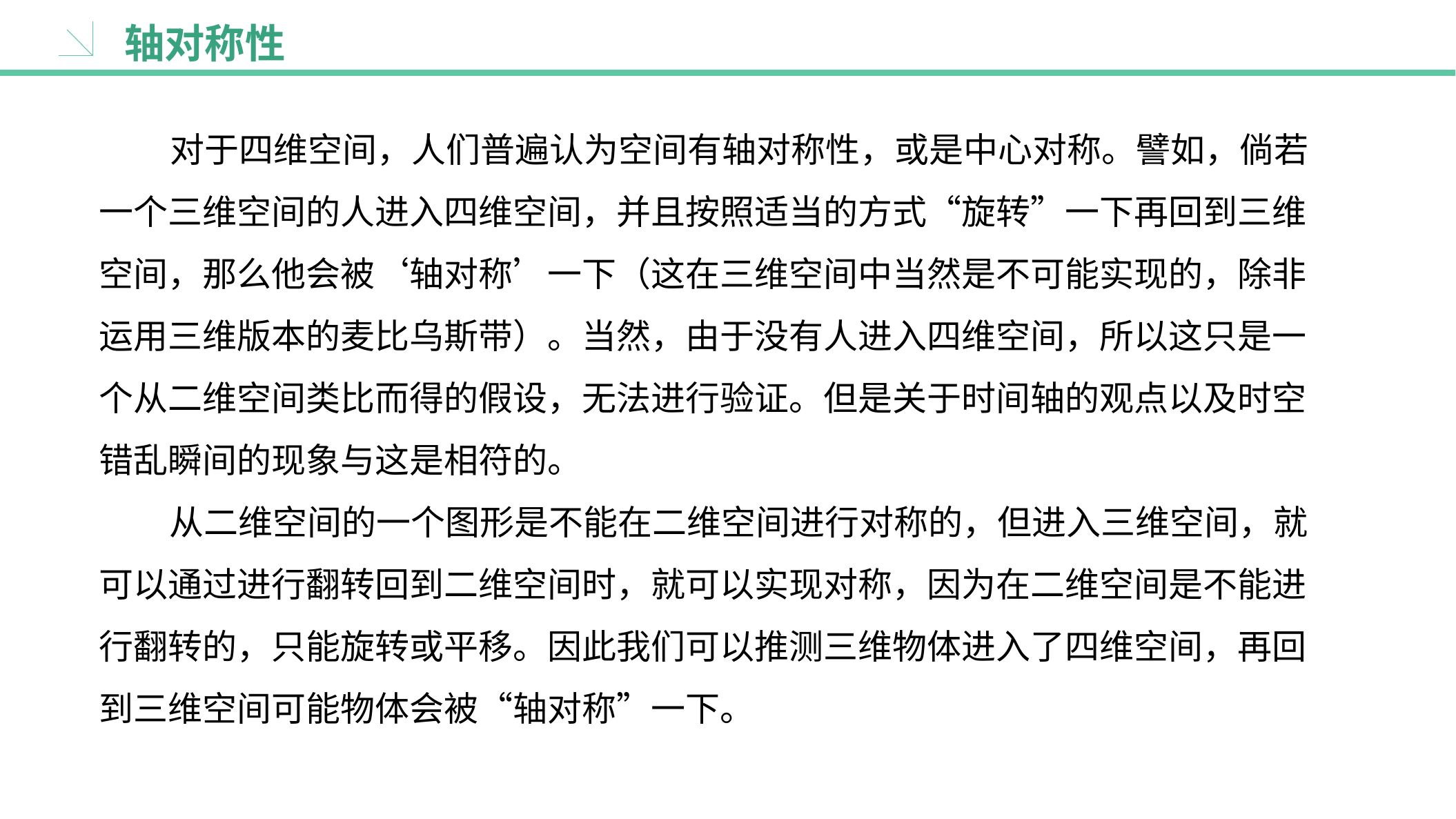

轴对称性

           对于四维空间，人们普遍认为空间有轴对称性，或是中心对称。譬如，倘若一个三维空间的人进入四维空间，并且按照适当的方式“旋转”一下再回到三维空间，那么他会被‘轴对称’一下（这在三维空间中当然是不可能实现的，除非运用三维版本的麦比乌斯带）。当然，由于没有人进入四维空间，所以这只是一个从二维空间类比而得的假设，无法进行验证。但是关于时间轴的观点以及时空错乱瞬间的现象与这是相符的。
        从二维空间的一个图形是不能在二维空间进行对称的，但进入三维空间，就可以通过进行翻转回到二维空间时，就可以实现对称，因为在二维空间是不能进行翻转的，只能旋转或平移。因此我们可以推测三维物体进入了四维空间，再回到三维空间可能物体会被“轴对称”一下。